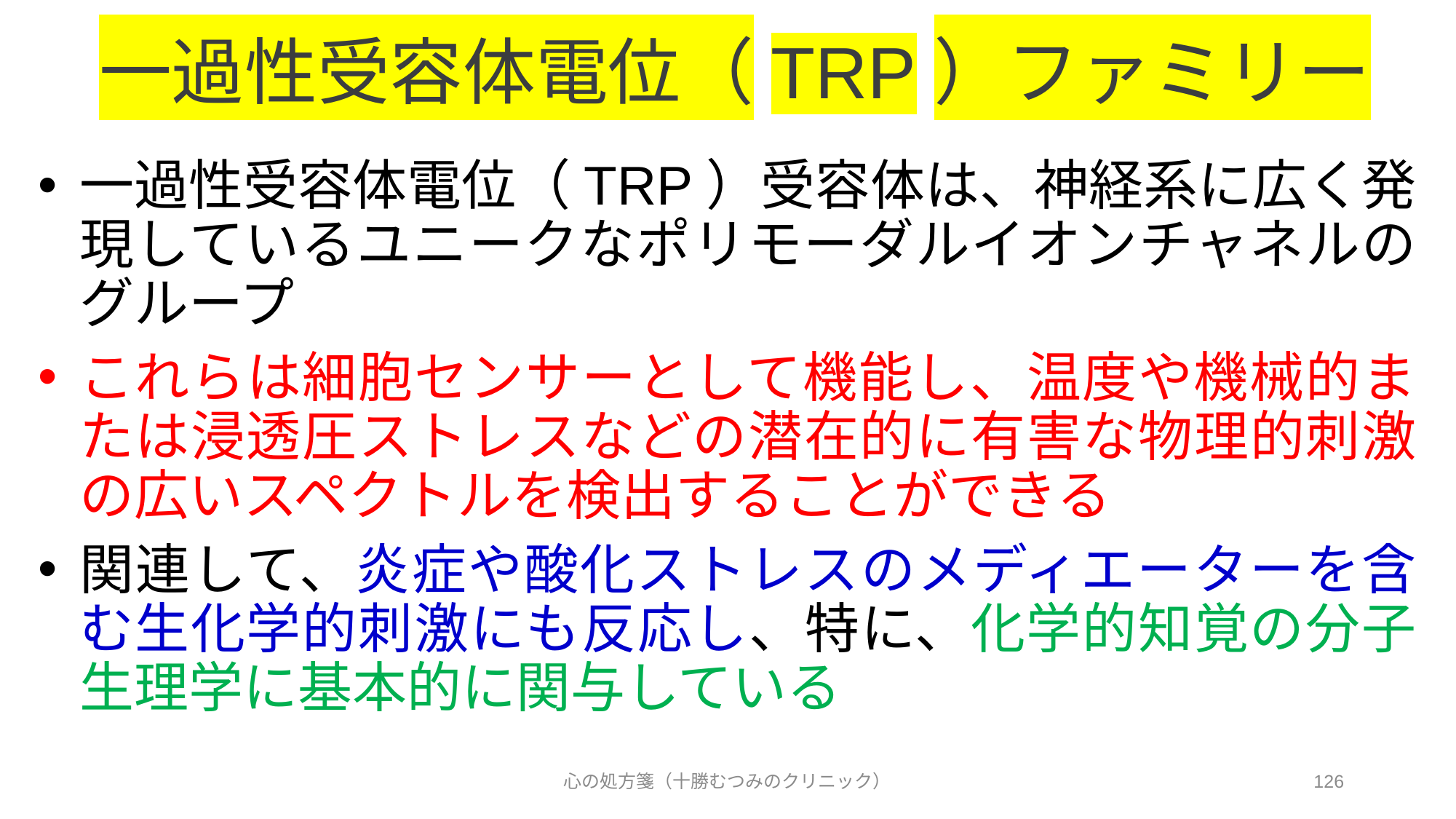

# 一過性受容体電位（TRP）ファミリー
一過性受容体電位（TRP）受容体は、神経系に広く発現しているユニークなポリモーダルイオンチャネルのグループ
これらは細胞センサーとして機能し、温度や機械的または浸透圧ストレスなどの潜在的に有害な物理的刺激の広いスペクトルを検出することができる
関連して、炎症や酸化ストレスのメディエーターを含む生化学的刺激にも反応し、特に、化学的知覚の分子生理学に基本的に関与している
心の処方箋（十勝むつみのクリニック）
126